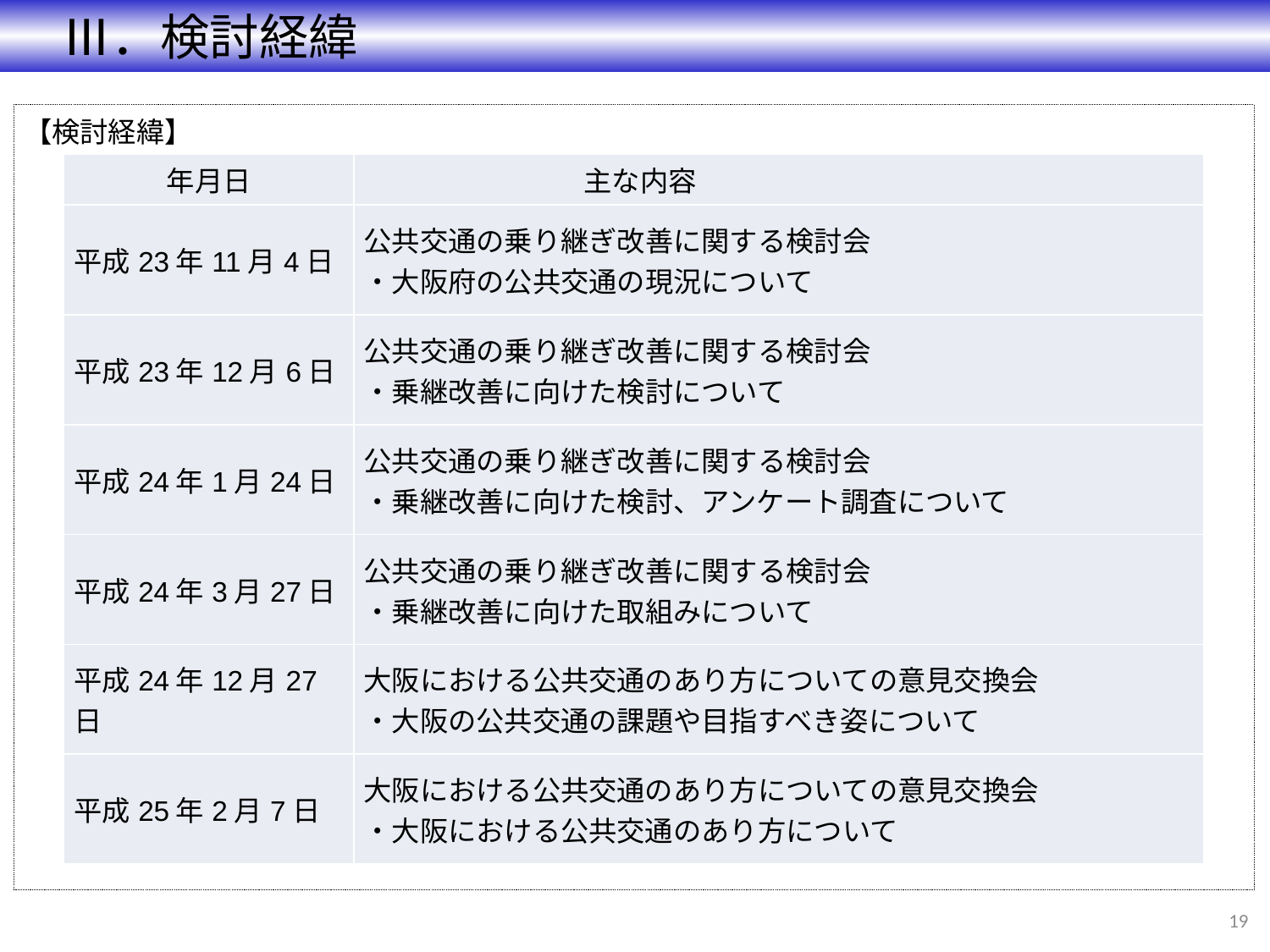

Ⅲ．検討経緯
【検討経緯】

| 年月日 | 主な内容 |
| --- | --- |
| 平成23年11月4日 | 公共交通の乗り継ぎ改善に関する検討会 ・大阪府の公共交通の現況について |
| 平成23年12月6日 | 公共交通の乗り継ぎ改善に関する検討会 ・乗継改善に向けた検討について |
| 平成24年1月24日 | 公共交通の乗り継ぎ改善に関する検討会 ・乗継改善に向けた検討、アンケート調査について |
| 平成24年3月27日 | 公共交通の乗り継ぎ改善に関する検討会 ・乗継改善に向けた取組みについて |
| 平成24年12月27日 | 大阪における公共交通のあり方についての意見交換会 ・大阪の公共交通の課題や目指すべき姿について |
| 平成25年2月7日 | 大阪における公共交通のあり方についての意見交換会 ・大阪における公共交通のあり方について |
19